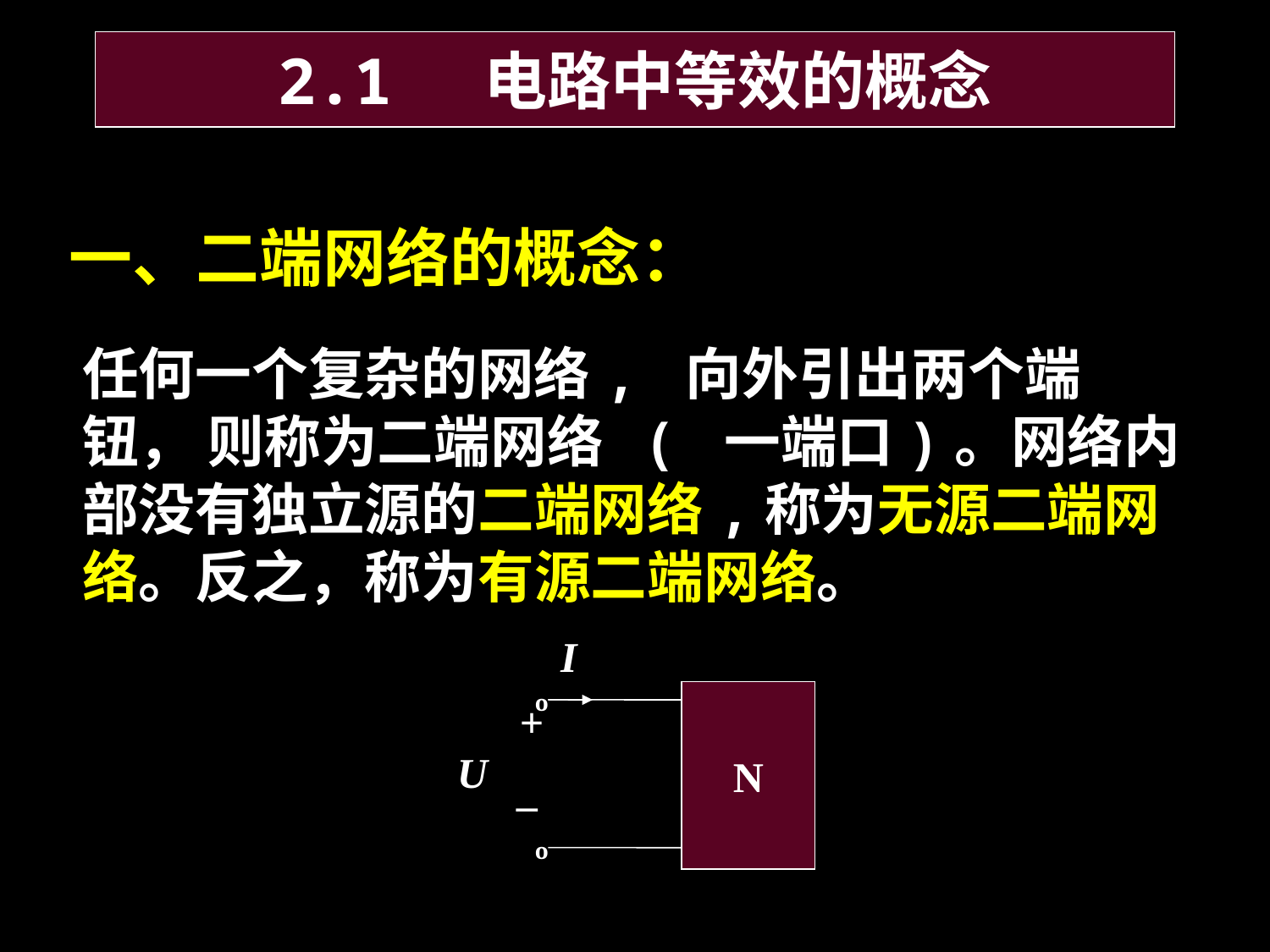

# 2.1  电路中等效的概念
一、二端网络的概念：
任何一个复杂的网络, 向外引出两个端钮， 则称为二端网络  ( 一端口)。网络内部没有独立源的二端网络,称为无源二端网络。反之，称为有源二端网络。
I
º

N

+

U
_
º